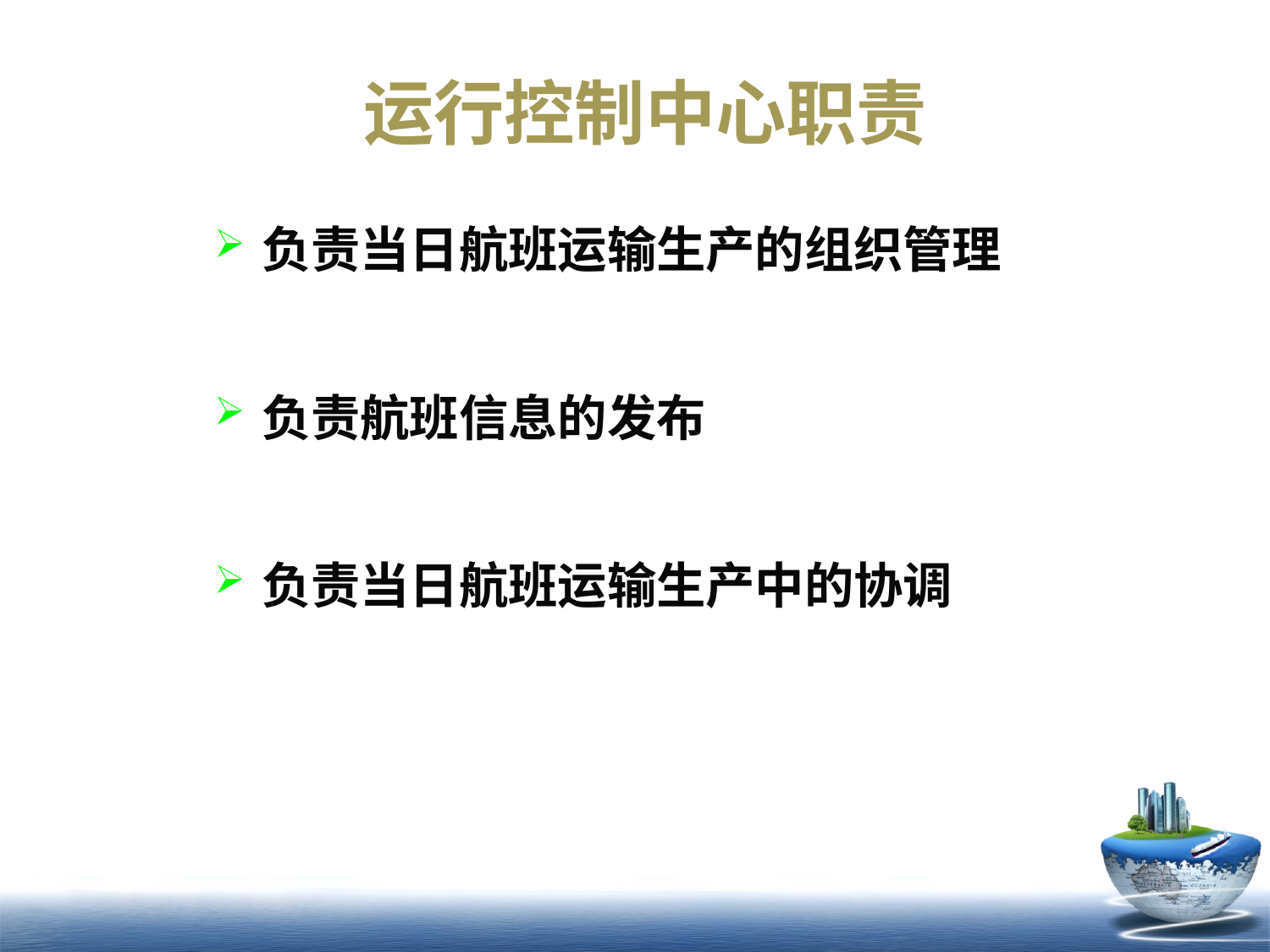

运行控制中心职责
负责当日航班运输生产的组织管理

负责航班信息的发布

负责当日航班运输生产中的协调